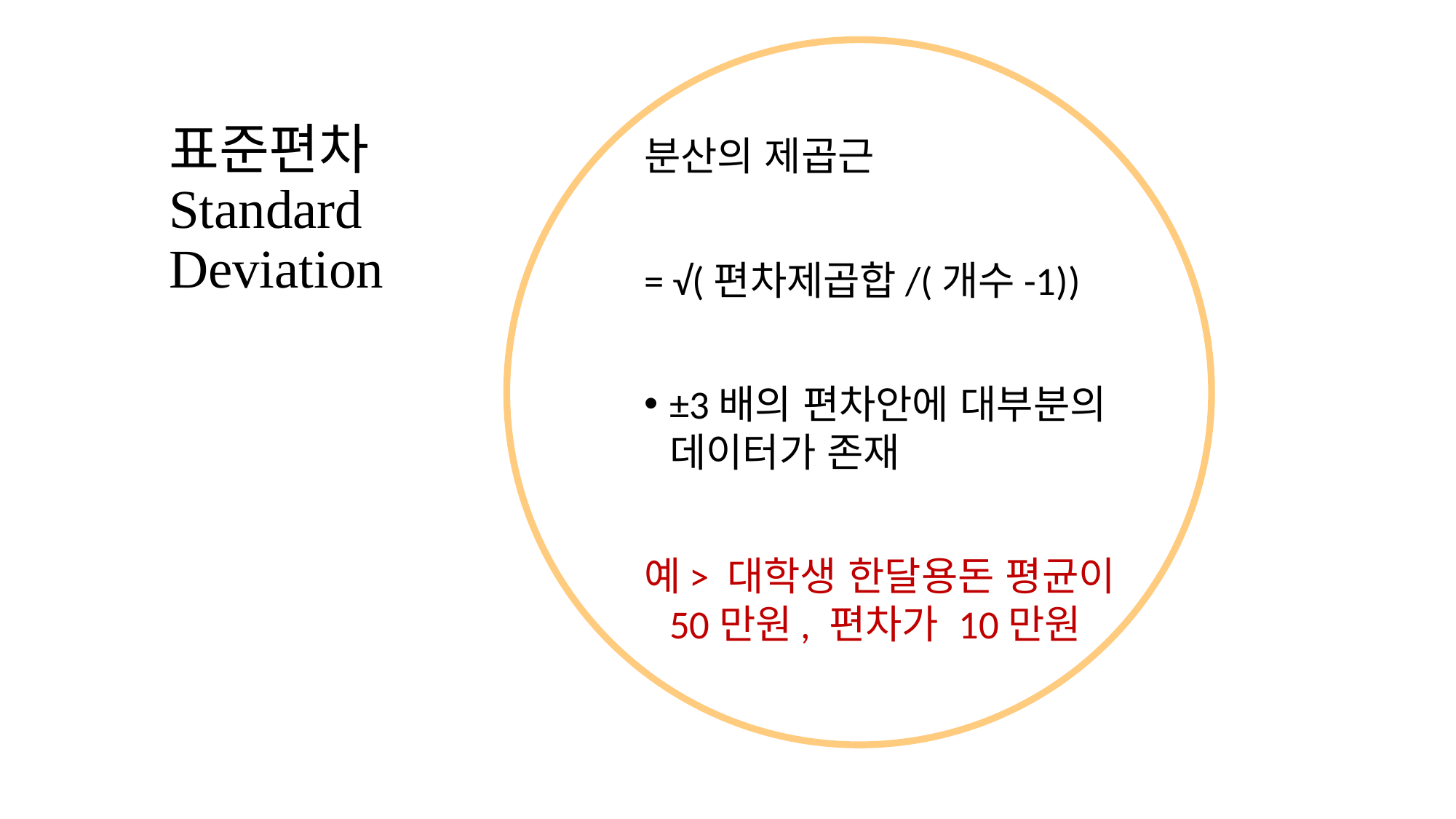

# 표준편차 Standard Deviation

분산의 제곱근

= √(편차제곱합/(개수-1))

±3배의 편차안에 대부분의 데이터가 존재

예> 대학생 한달용돈 평균이 50만원, 편차가 10만원